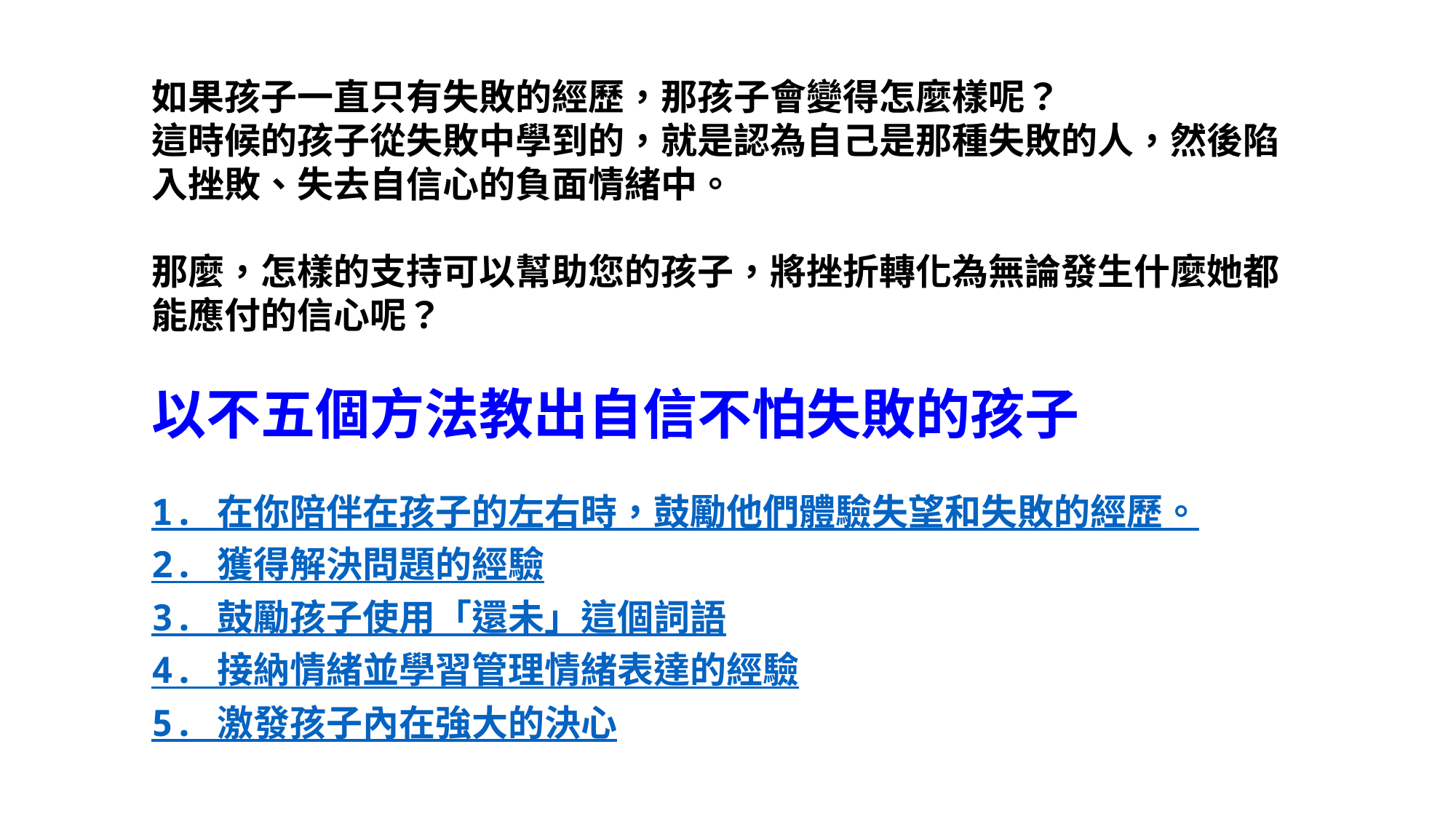

如果孩子一直只有失敗的經歷，那孩子會變得怎麼樣呢？
這時候的孩子從失敗中學到的，就是認為自己是那種失敗的人，然後陷入挫敗、失去自信心的負面情緒中。
那麼，怎樣的支持可以幫助您的孩子，將挫折轉化為無論發生什麼她都能應付的信心呢？

以不五個方法教出自信不怕失敗的孩子

1. 在你陪伴在孩子的左右時，鼓勵他們體驗失望和失敗的經歷。
2. 獲得解決問題的經驗
3. 鼓勵孩子使用「還未」這個詞語
4. 接納情緒並學習管理情緒表達的經驗
5. 激發孩子內在強大的決心